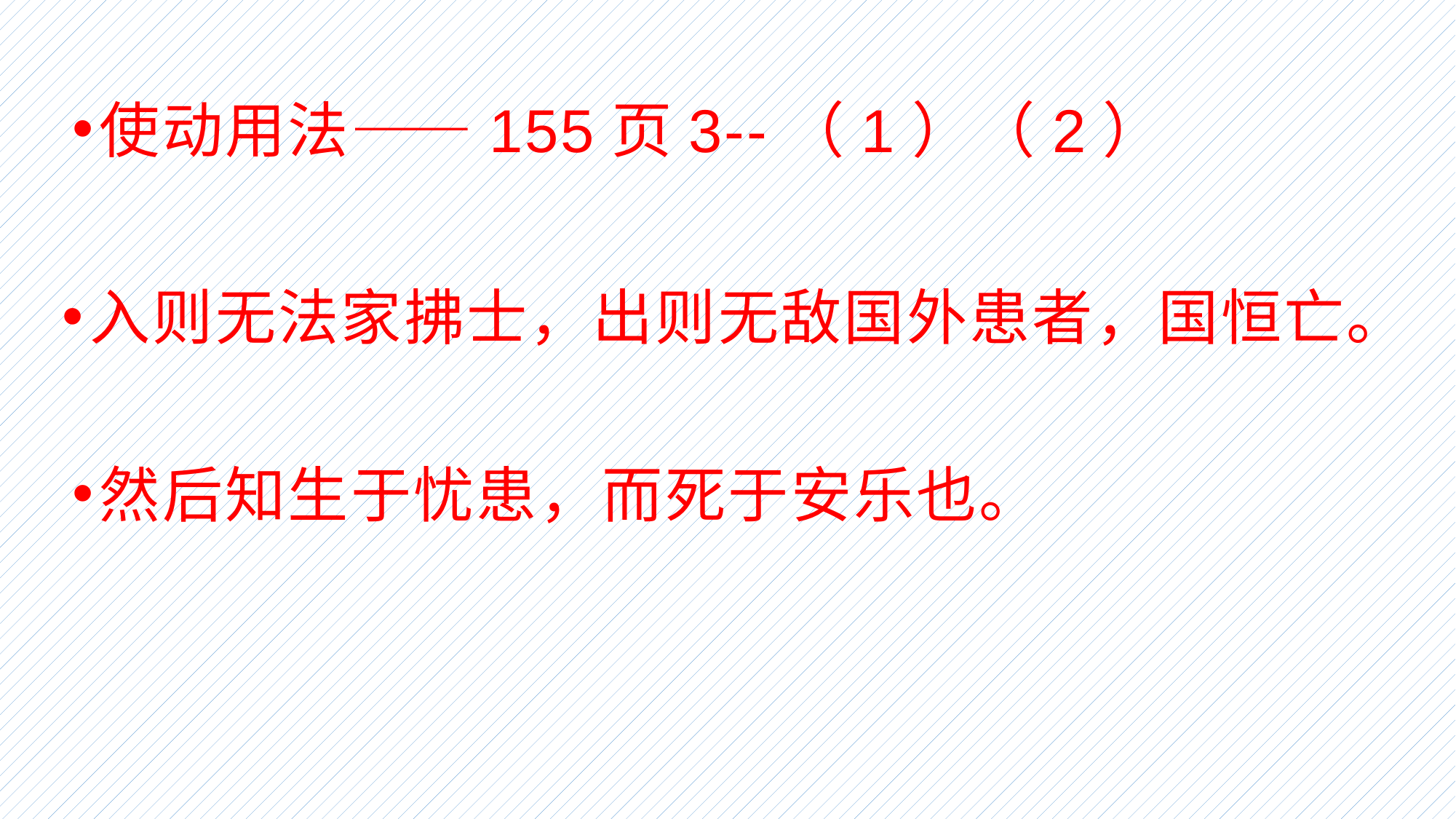

使动用法——155页3--（1）（2）
入则无法家拂士，出则无敌国外患者，国恒亡。
然后知生于忧患，而死于安乐也。